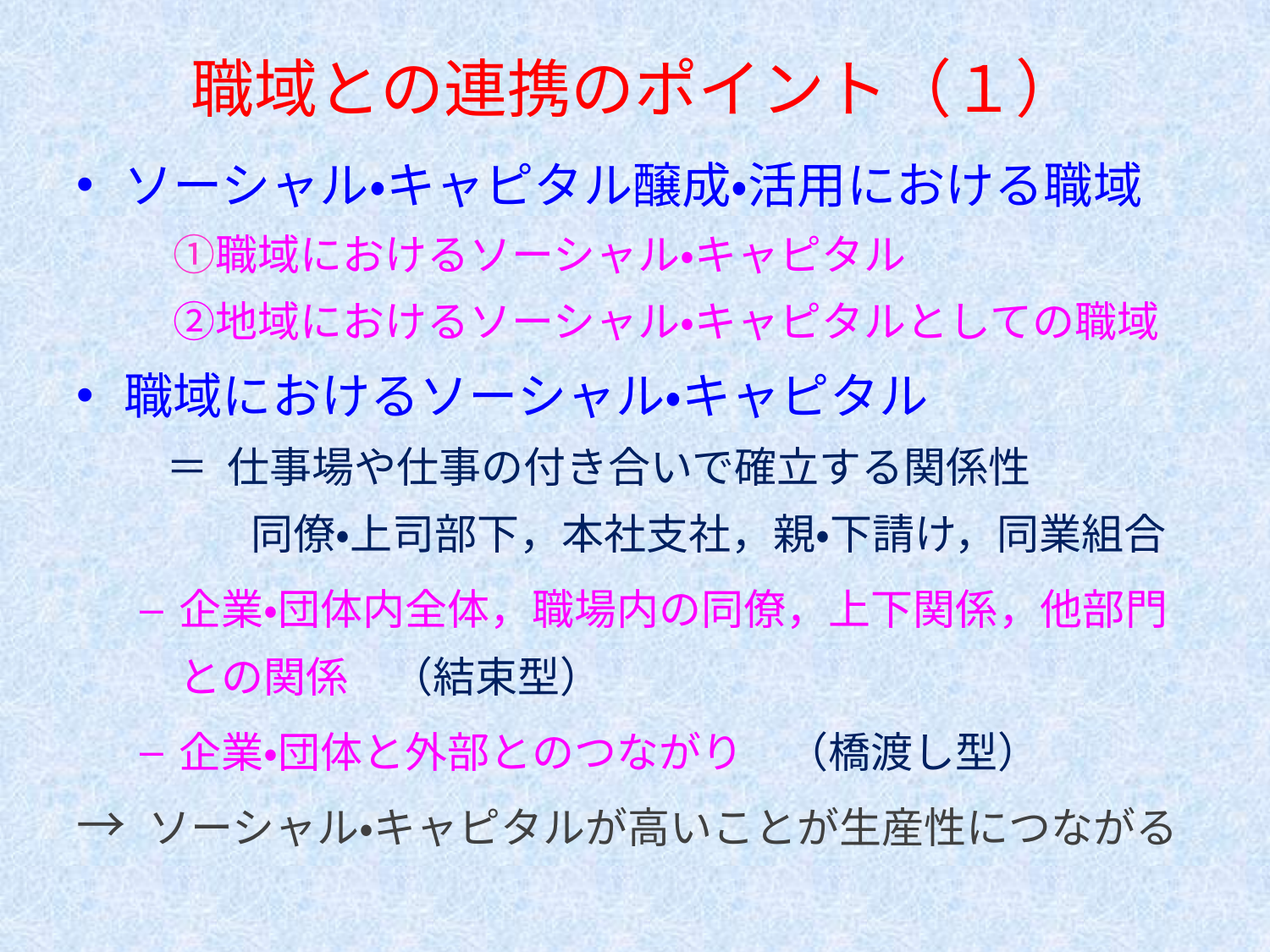

# 職域との連携のポイント（１）
ソーシャル・キャピタル醸成・活用における職域
　①職域におけるソーシャル・キャピタル
　②地域におけるソーシャル・キャピタルとしての職域
職域におけるソーシャル・キャピタル
　＝  仕事場や仕事の付き合いで確立する関係性
　　　同僚・上司部下，本社支社，親・下請け，同業組合
企業・団体内全体，職場内の同僚，上下関係，他部門との関係　（結束型）
企業・団体と外部とのつながり　（橋渡し型）
→ ソーシャル・キャピタルが高いことが生産性につながる